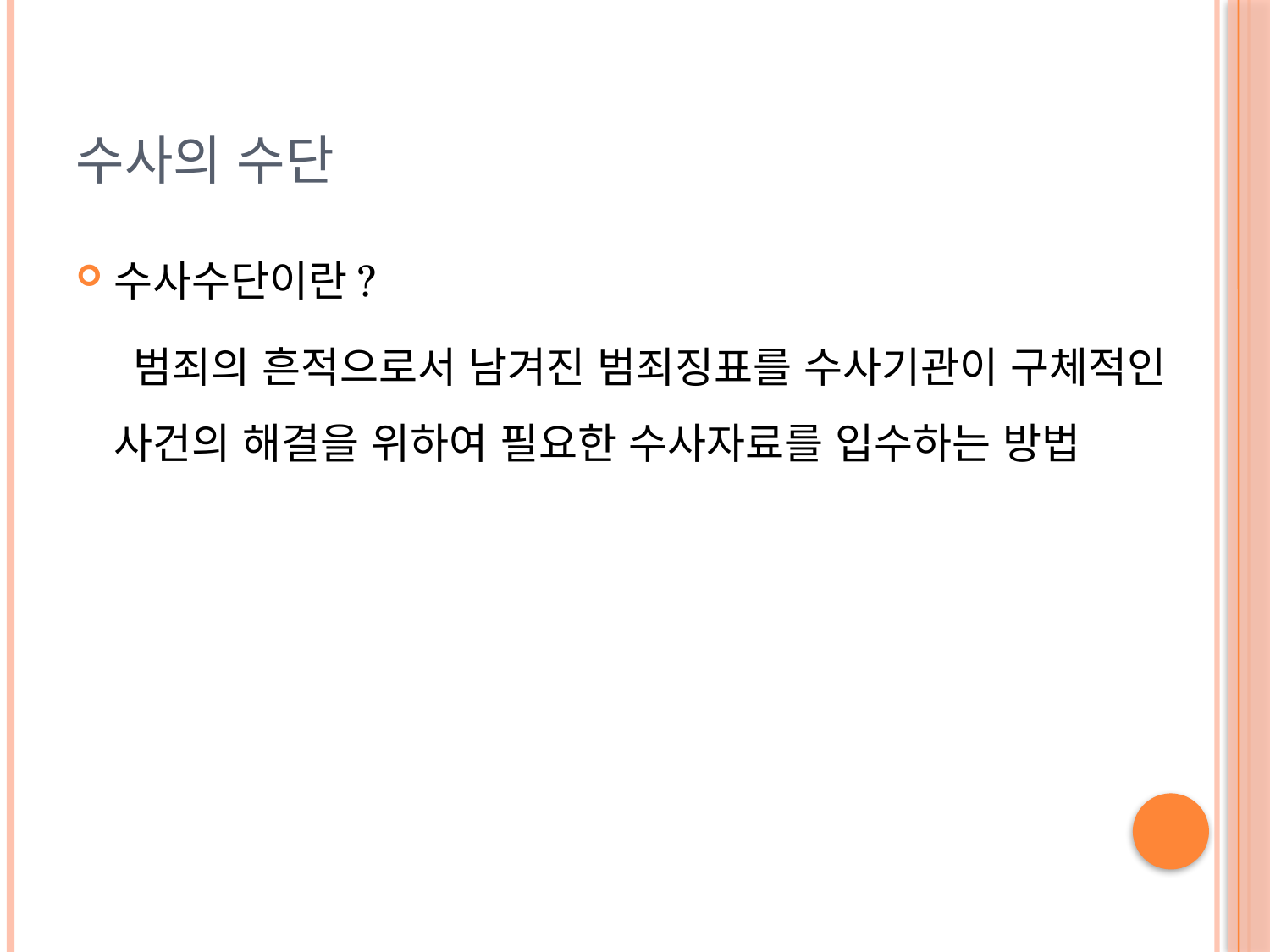

# 수사의 수단
수사수단이란?
    범죄의 흔적으로서 남겨진 범죄징표를 수사기관이 구체적인 사건의 해결을 위하여 필요한 수사자료를 입수하는 방법